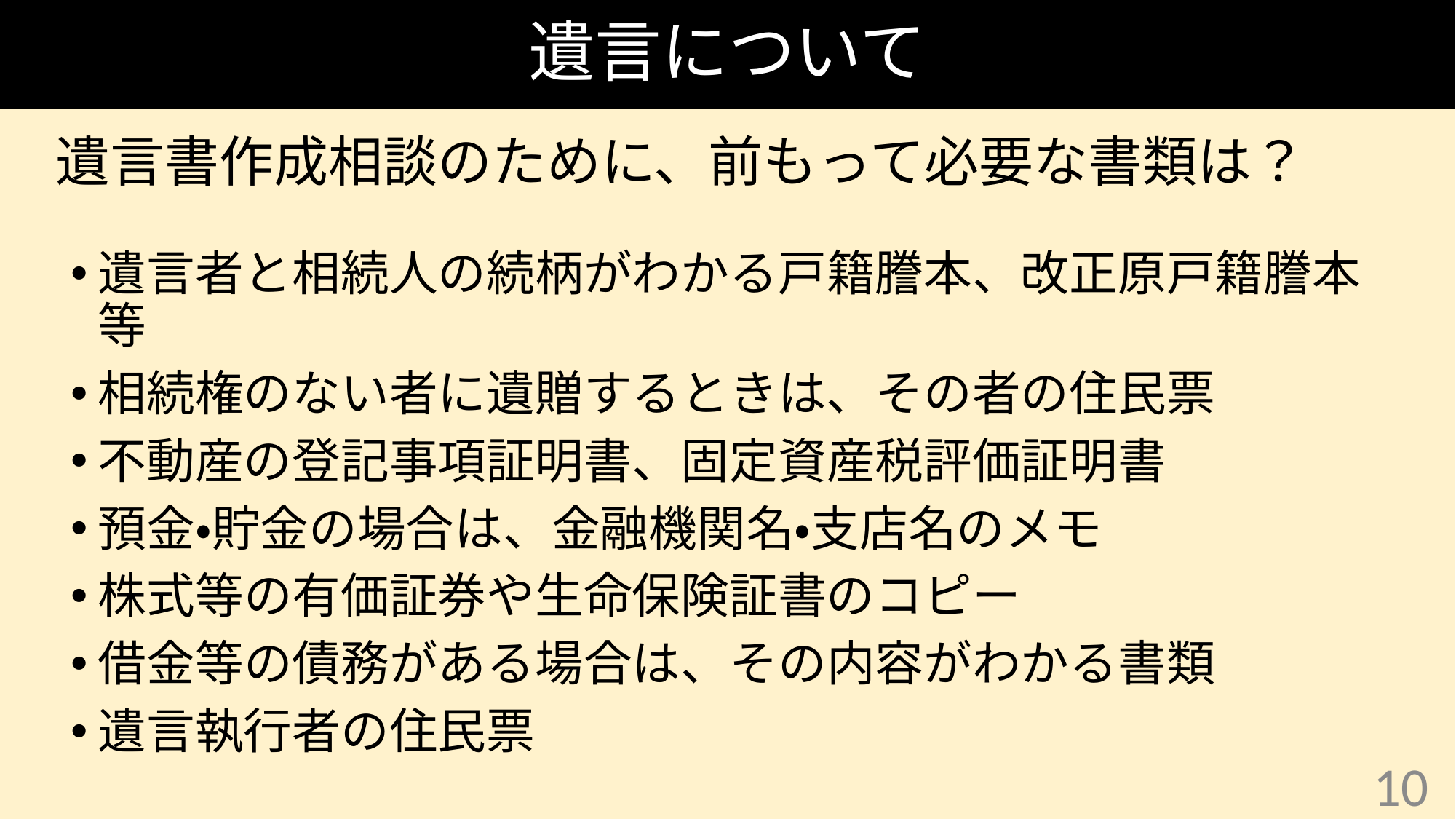

# 遺言について
遺言書作成相談のために、前もって必要な書類は？
遺言者と相続人の続柄がわかる戸籍謄本、改正原戸籍謄本等
相続権のない者に遺贈するときは、その者の住民票
不動産の登記事項証明書、固定資産税評価証明書
預金・貯金の場合は、金融機関名・支店名のメモ
株式等の有価証券や生命保険証書のコピー
借金等の債務がある場合は、その内容がわかる書類
遺言執行者の住民票
10